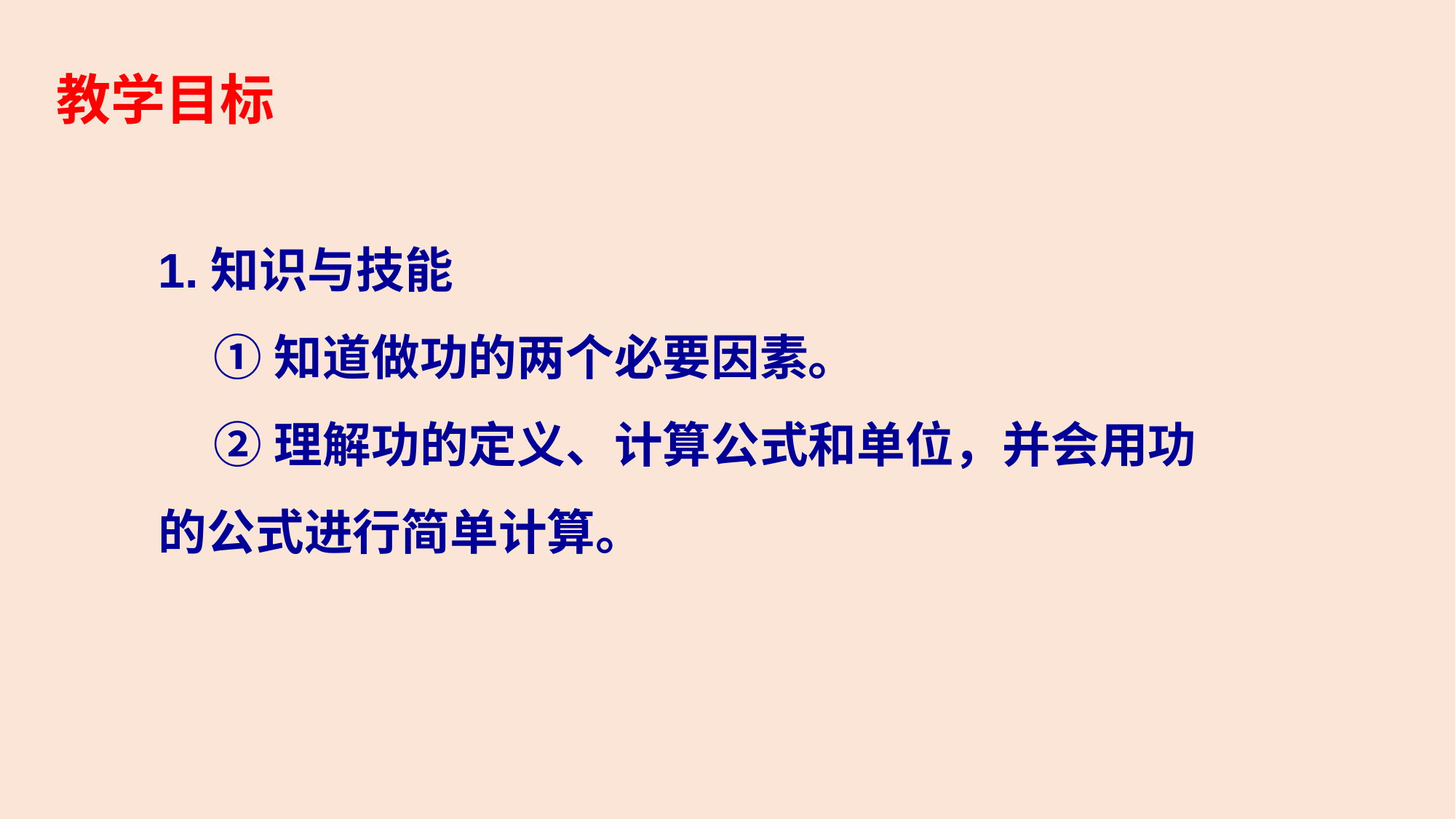

教学目标
1.知识与技能
     ①知道做功的两个必要因素。
     ②理解功的定义、计算公式和单位，并会用功的公式进行简单计算。